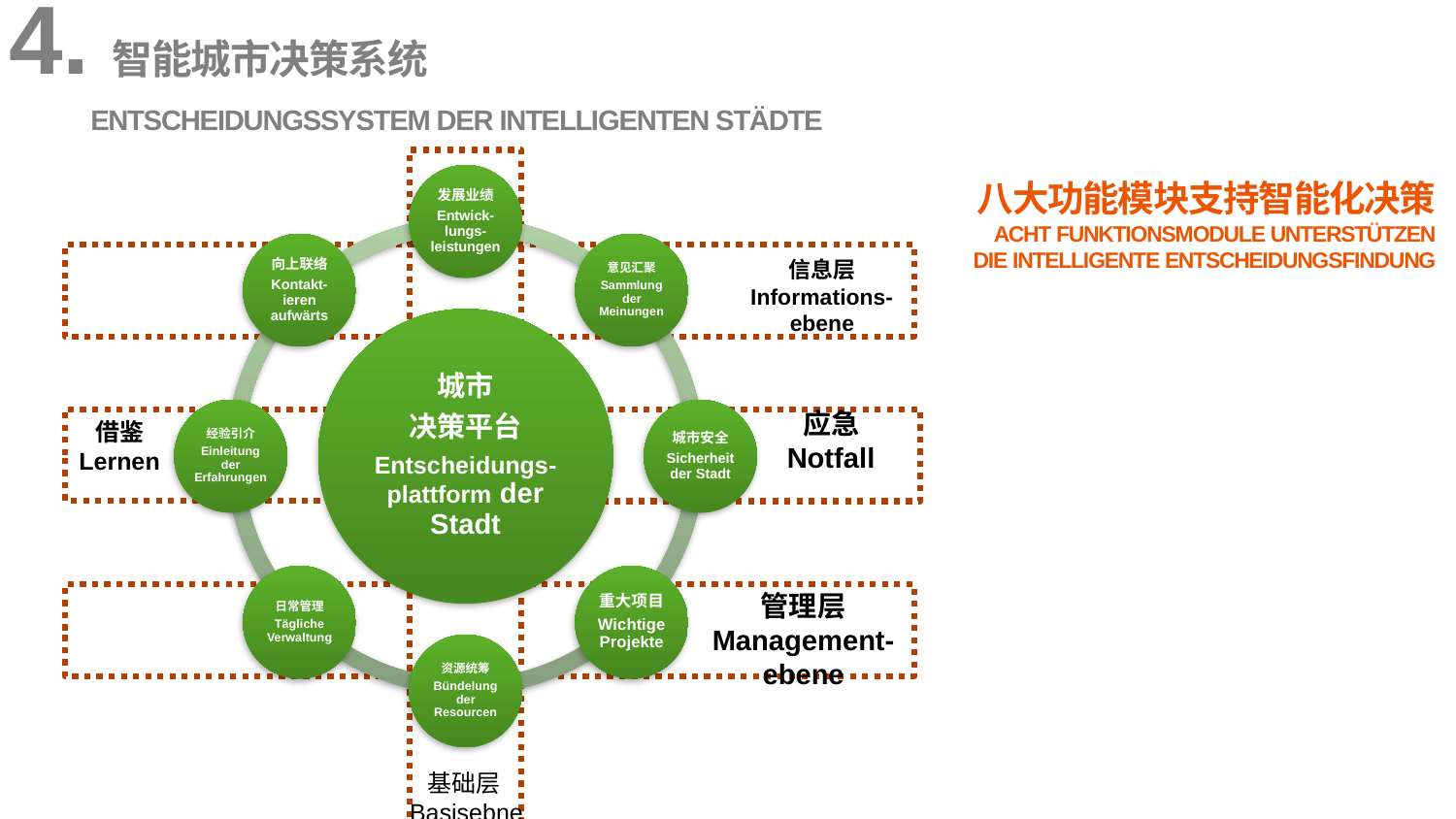

4.智能城市决策系统
        Entscheidungssystem der intelligenten Städte
城市
决策平台
Entscheidungs-plattform der Stadt
发展业绩
Entwick-lungs-leistungen
意见汇聚
Sammlung der Meinungen
城市安全
Sicherheit der Stadt
重大项目
Wichtige Projekte
资源统筹
Bündelung der Resourcen
日常管理
Tägliche Verwaltung
经验引介
Einleitung der Erfahrungen
向上联络
Kontakt-ieren aufwärts

八大功能模块支持智能化决策
Acht Funktionsmodule unterstützen die intelligente Entscheidungsfindung

信息层
Informations-ebene

应急
Notfall
借鉴
Lernen
管理层
Management-ebene
基础层Basisebne